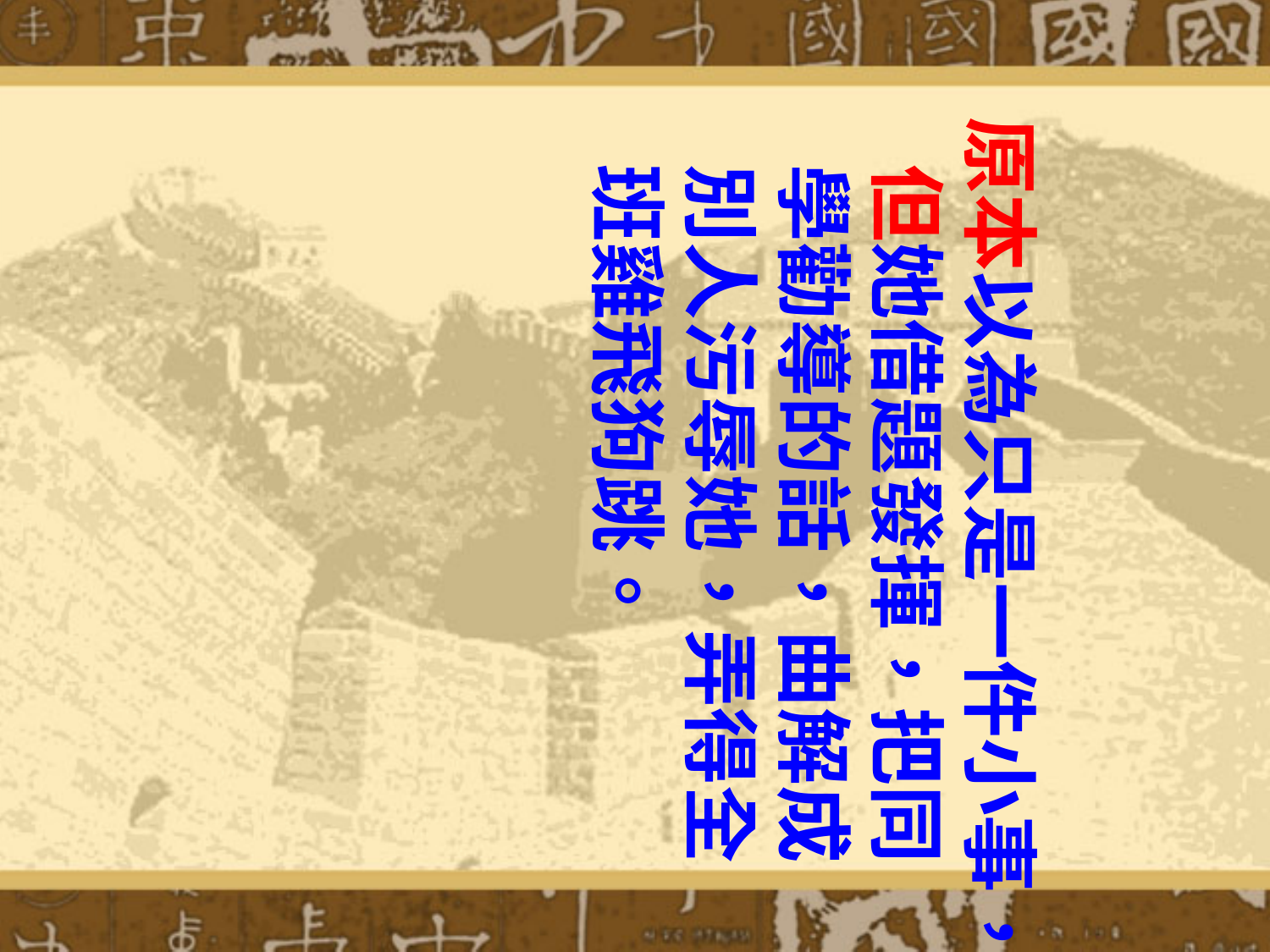

原本以為只是一件小事，但她借題發揮，把同學勸導的話，曲解成別人污辱她，弄得全班雞飛狗跳。